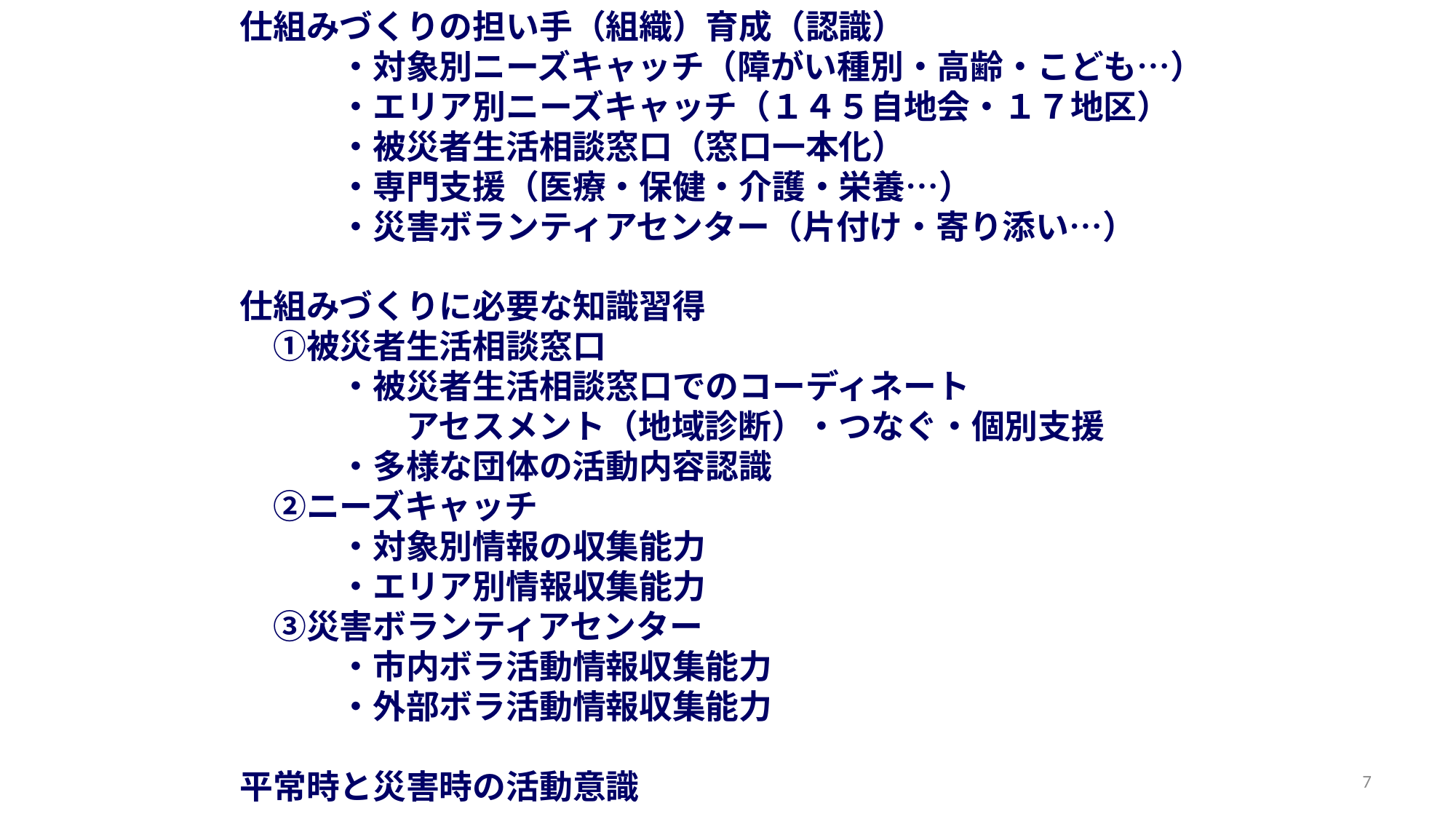

仕組みづくりの担い手（組織）育成（認識）
　　　・対象別ニーズキャッチ（障がい種別・高齢・こども…）
　　　・エリア別ニーズキャッチ（１４５自地会・１７地区）
　　　・被災者生活相談窓口（窓口一本化）
　　　・専門支援（医療・保健・介護・栄養…）
　　　・災害ボランティアセンター（片付け・寄り添い…）

仕組みづくりに必要な知識習得
　①被災者生活相談窓口
　　　・被災者生活相談窓口でのコーディネート
　　　　　アセスメント（地域診断）・つなぐ・個別支援
　　　・多様な団体の活動内容認識
　②ニーズキャッチ
　　　・対象別情報の収集能力
　　　・エリア別情報収集能力
　③災害ボランティアセンター
　　　・市内ボラ活動情報収集能力
　　　・外部ボラ活動情報収集能力

平常時と災害時の活動意識
7